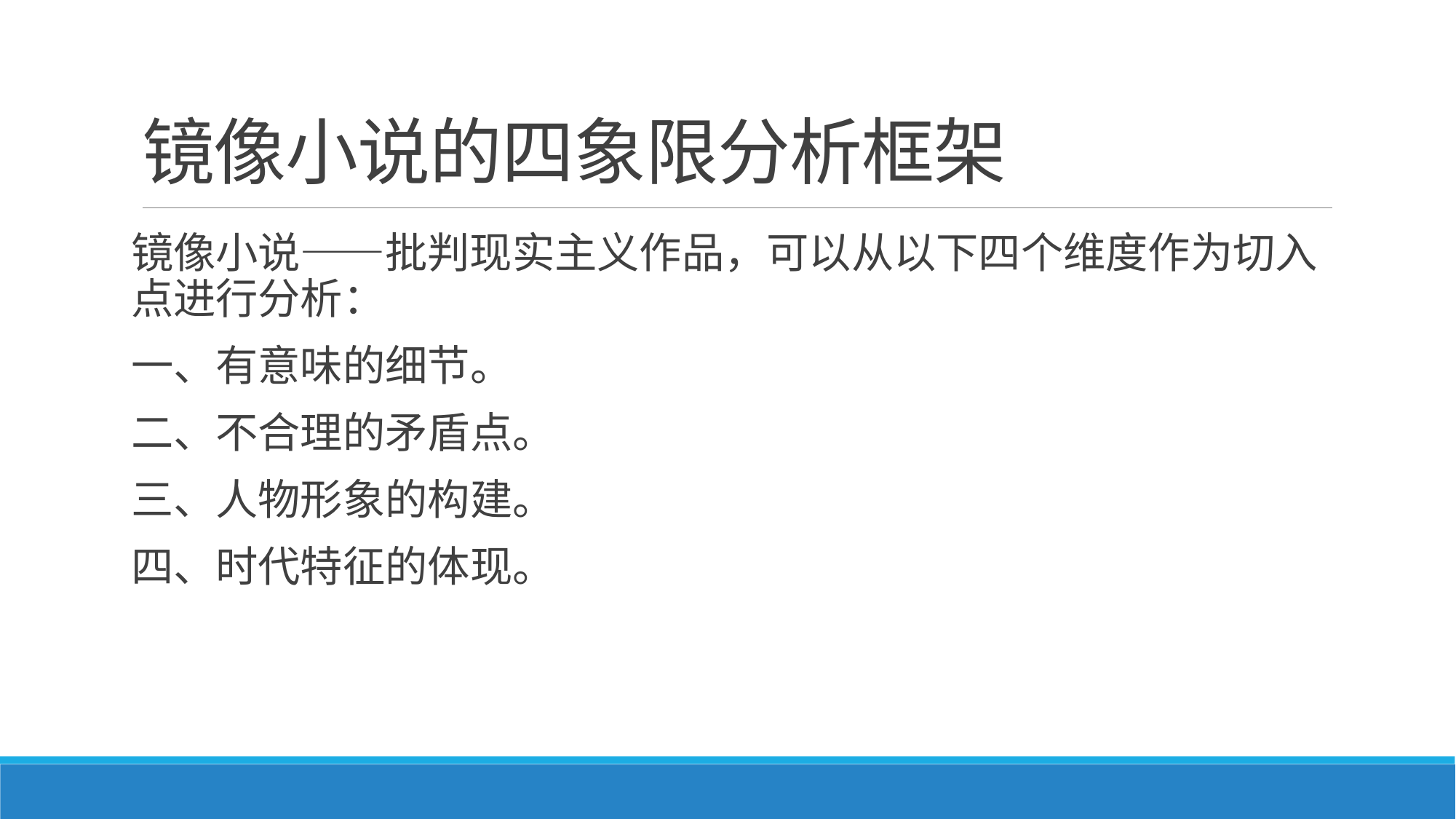

# 镜像小说的四象限分析框架
镜像小说——批判现实主义作品，可以从以下四个维度作为切入点进行分析：
一、有意味的细节。
二、不合理的矛盾点。
三、人物形象的构建。
四、时代特征的体现。